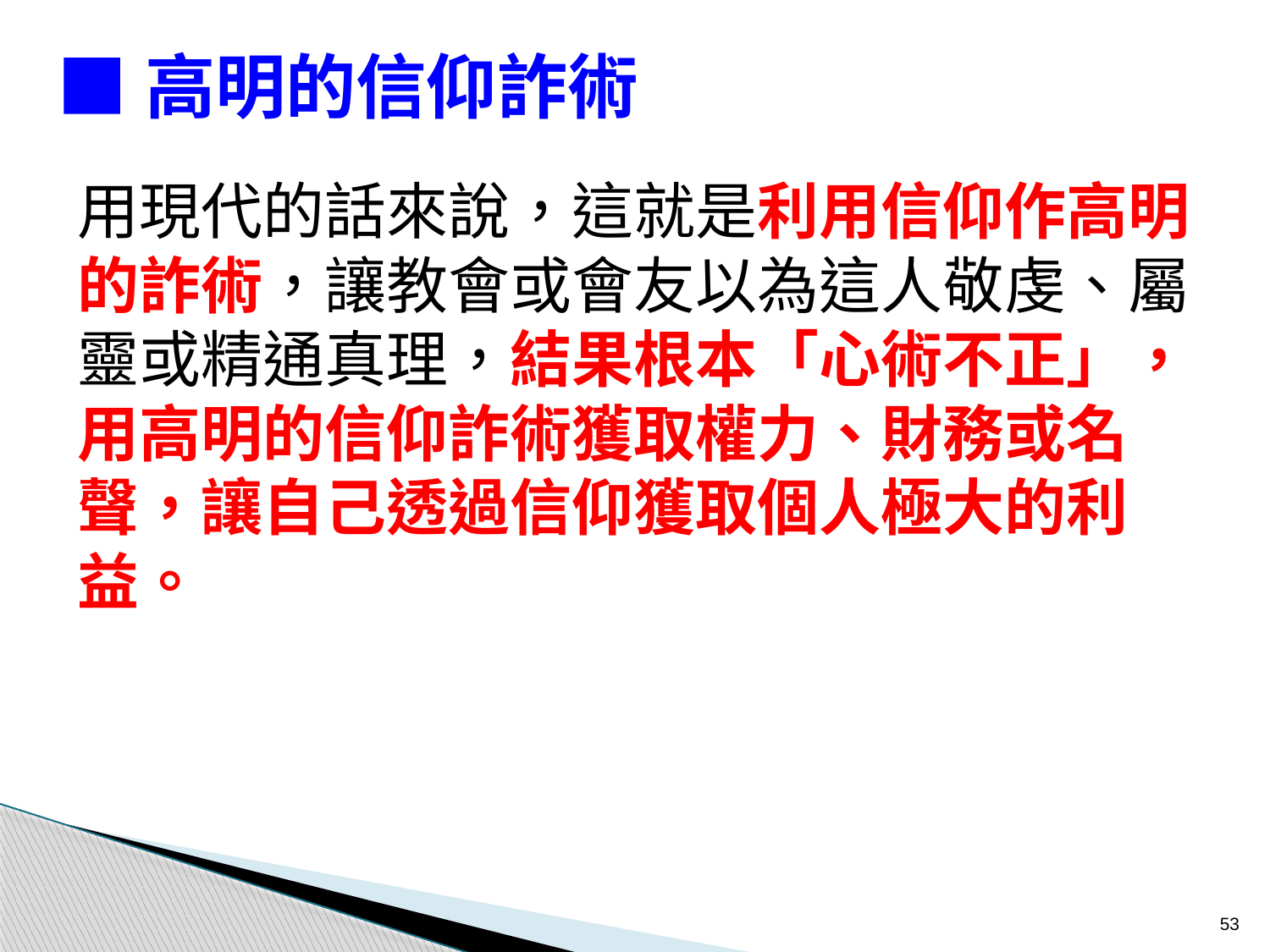

■高明的信仰詐術
用現代的話來說，這就是利用信仰作高明的詐術，讓教會或會友以為這人敬虔、屬靈或精通真理，結果根本「心術不正」，用高明的信仰詐術獲取權力、財務或名聲，讓自己透過信仰獲取個人極大的利益。
53